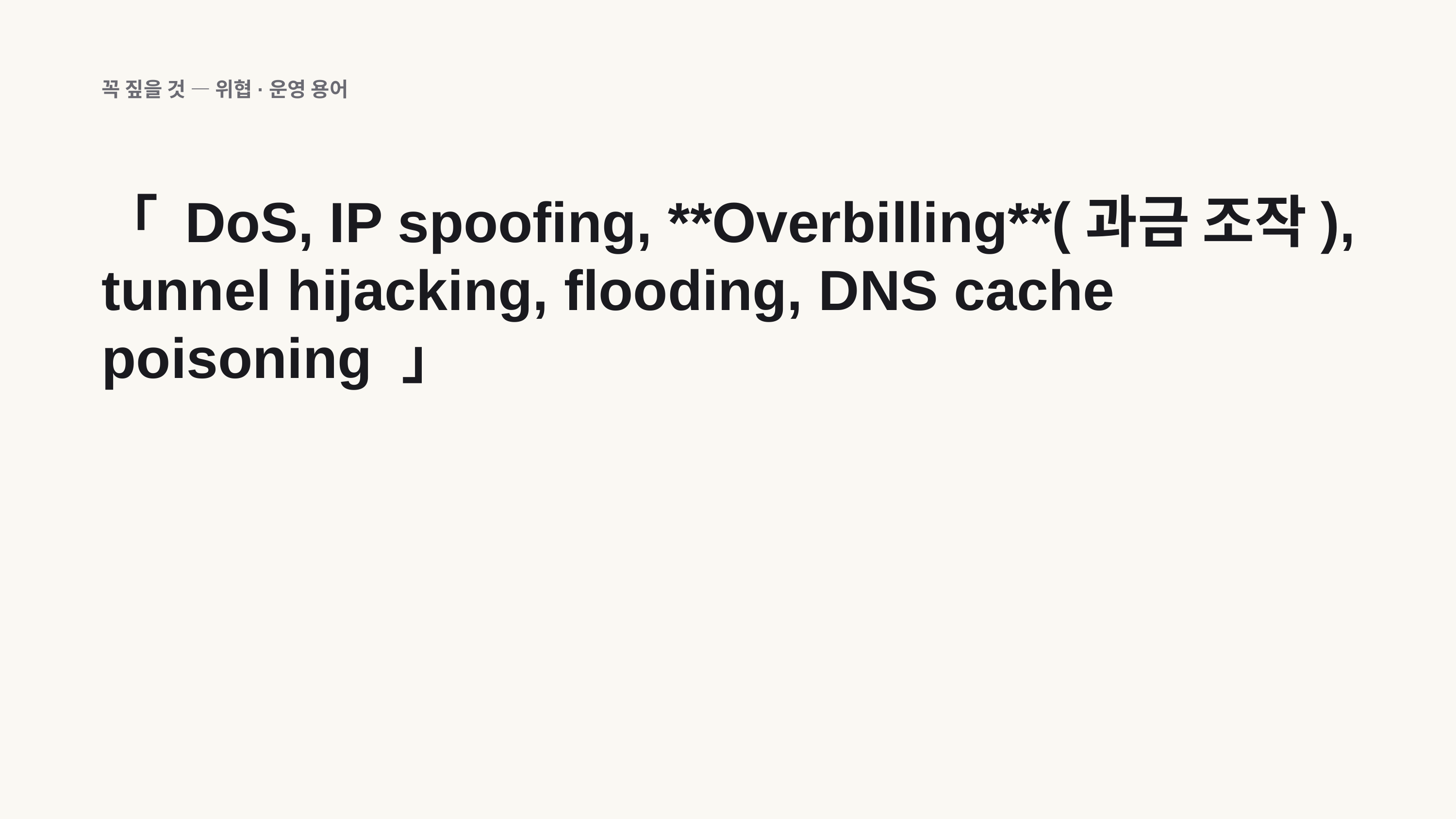

꼭 짚을 것 — 위협·운영 용어
「 DoS, IP spoofing, **Overbilling**(과금 조작), tunnel hijacking, flooding, DNS cache poisoning 」